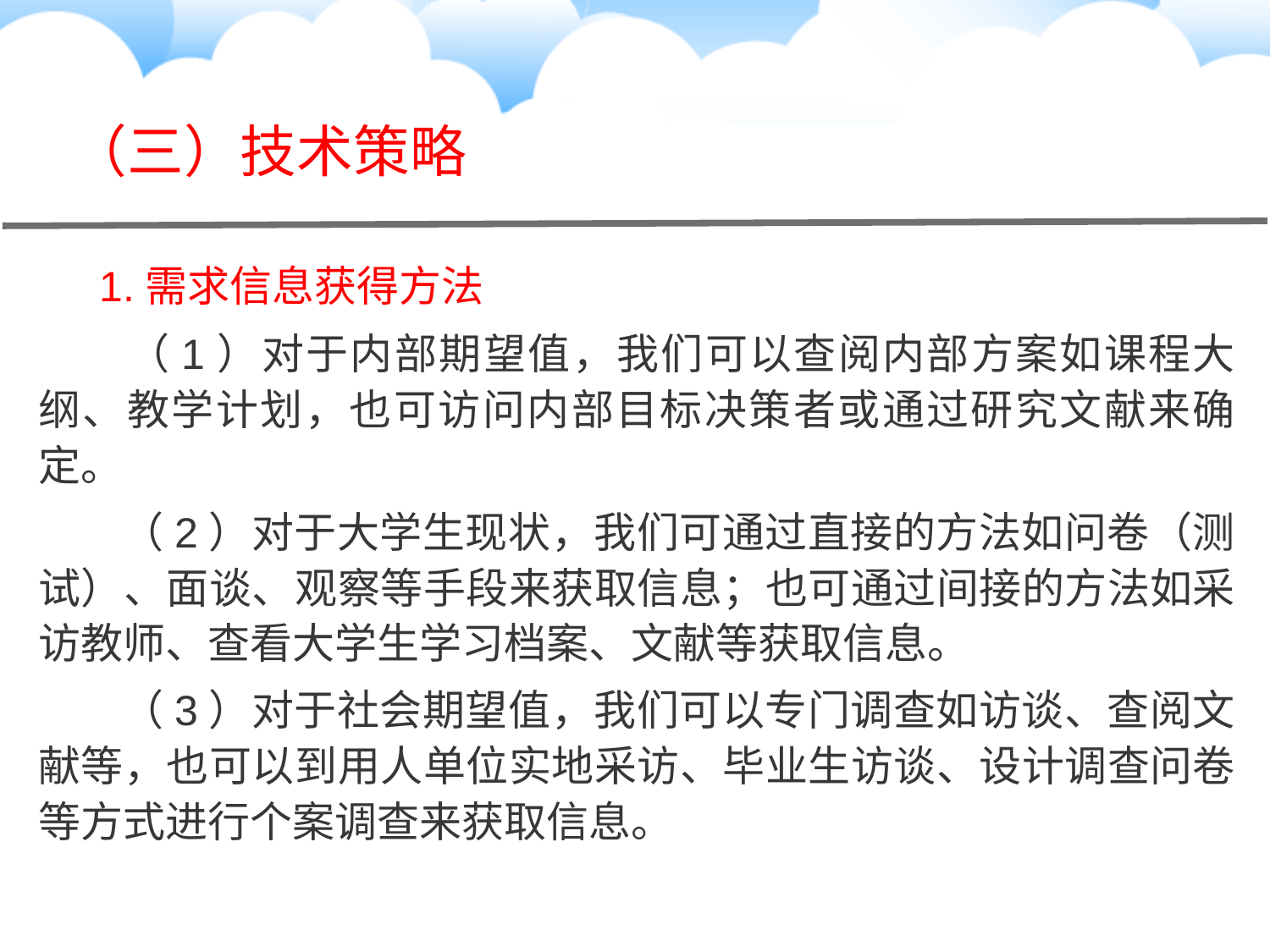

# （三）技术策略
　1.需求信息获得方法
　　（1）对于内部期望值，我们可以查阅内部方案如课程大纲、教学计划，也可访问内部目标决策者或通过研究文献来确定。
  　 （2）对于大学生现状，我们可通过直接的方法如问卷（测试）、面谈、观察等手段来获取信息；也可通过间接的方法如采访教师、查看大学生学习档案、文献等获取信息。
   　（3）对于社会期望值，我们可以专门调查如访谈、查阅文献等，也可以到用人单位实地采访、毕业生访谈、设计调查问卷等方式进行个案调查来获取信息。